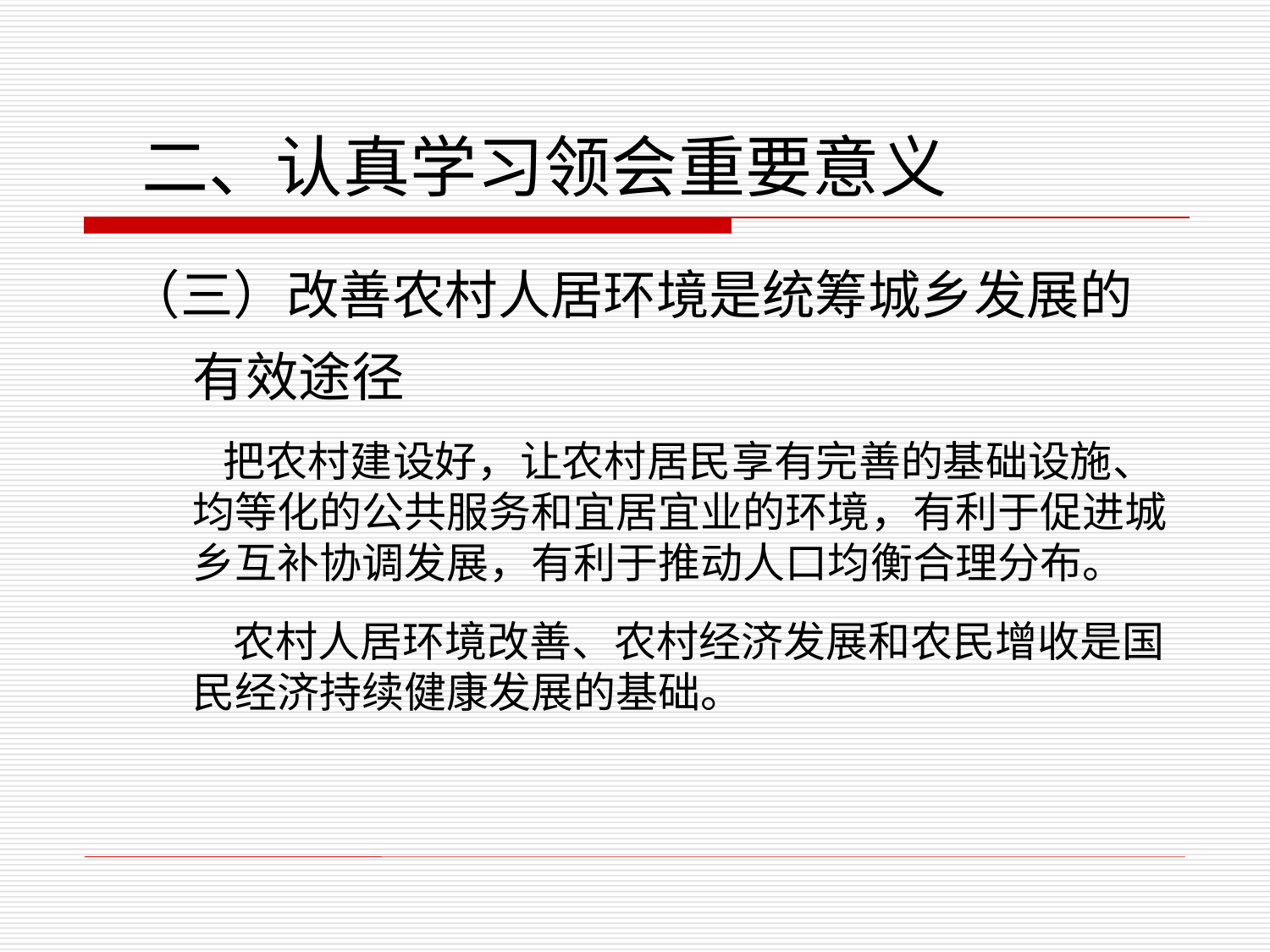

二、认真学习领会重要意义
（三）改善农村人居环境是统筹城乡发展的有效途径
         把农村建设好，让农村居民享有完善的基础设施、均等化的公共服务和宜居宜业的环境，有利于促进城乡互补协调发展，有利于推动人口均衡合理分布。
          农村人居环境改善、农村经济发展和农民增收是国民经济持续健康发展的基础。